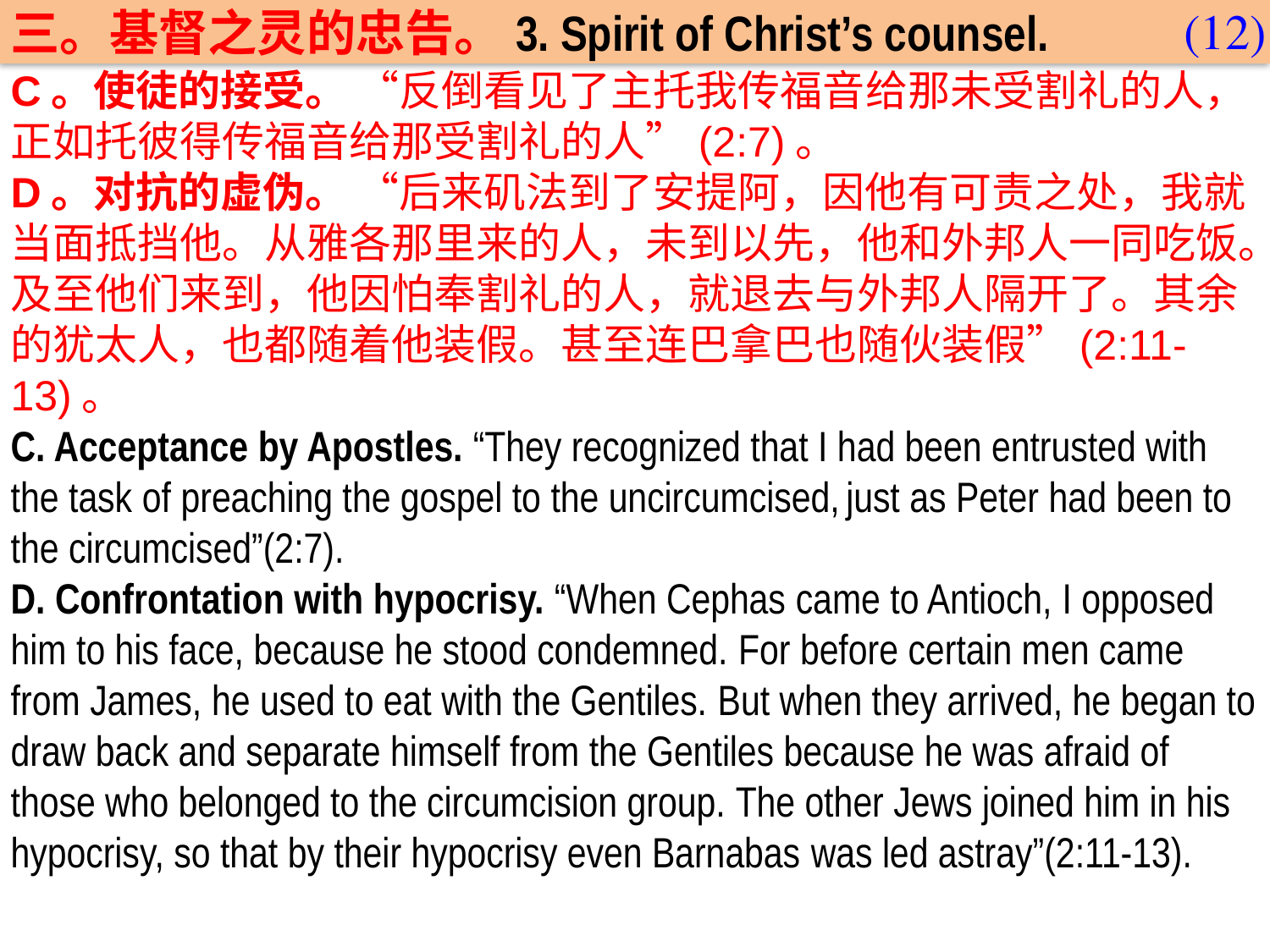

(12)
三。基督之灵的忠告。3. Spirit of Christ’s counsel.

C。使徒的接受。 “反倒看见了主托我传福音给那未受割礼的人，正如托彼得传福音给那受割礼的人”(2:7)。
D。对抗的虚伪。 “后来矶法到了安提阿，因他有可责之处，我就当面抵挡他。从雅各那里来的人，未到以先，他和外邦人一同吃饭。及至他们来到，他因怕奉割礼的人，就退去与外邦人隔开了。其余的犹太人，也都随着他装假。甚至连巴拿巴也随伙装假”(2:11-13)。
C. Acceptance by Apostles. “They recognized that I had been entrusted with the task of preaching the gospel to the uncircumcised, just as Peter had been to the circumcised”(2:7).
D. Confrontation with hypocrisy. “When Cephas came to Antioch, I opposed him to his face, because he stood condemned. For before certain men came from James, he used to eat with the Gentiles. But when they arrived, he began to draw back and separate himself from the Gentiles because he was afraid of those who belonged to the circumcision group. The other Jews joined him in his hypocrisy, so that by their hypocrisy even Barnabas was led astray”(2:11-13).